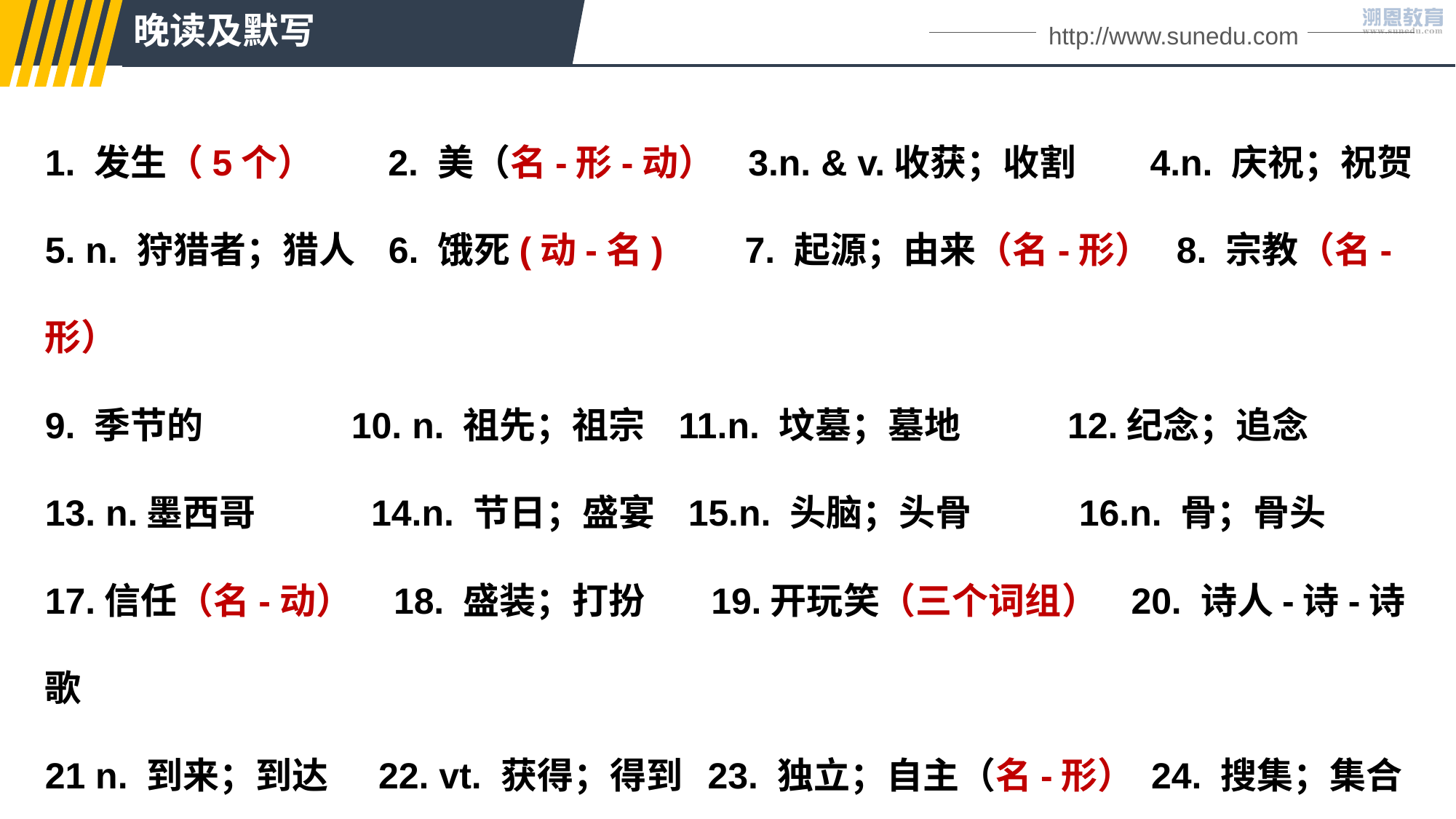

晚读及默写
http://www.sunedu.com
1. 发生（5个）        2. 美（名-形-动）   3.n. & v.收获；收割        4.n. 庆祝；祝贺
5. n. 狩猎者；猎人   6. 饿死(动-名)        7. 起源；由来（名-形）  8. 宗教（名-形）
9. 季节的                 10. n. 祖先；祖宗   11.n. 坟墓；墓地            12.纪念；追念
13. n.墨西哥             14.n. 节日；盛宴   15.n. 头脑；头骨            16.n. 骨；骨头
17.信任（名-动）    18. 盛装；打扮       19.开玩笑（三个词组）   20. 诗人-诗-诗歌
21 n. 到来；到达     22. vt. 获得；得到  23. 独立；自主（名-形） 24. 搜集；集合
25. 农业 （名-形）   26. n. 奖vt. 授予    27. n. 产品；农产品         28.n. 雄禽；公鸡